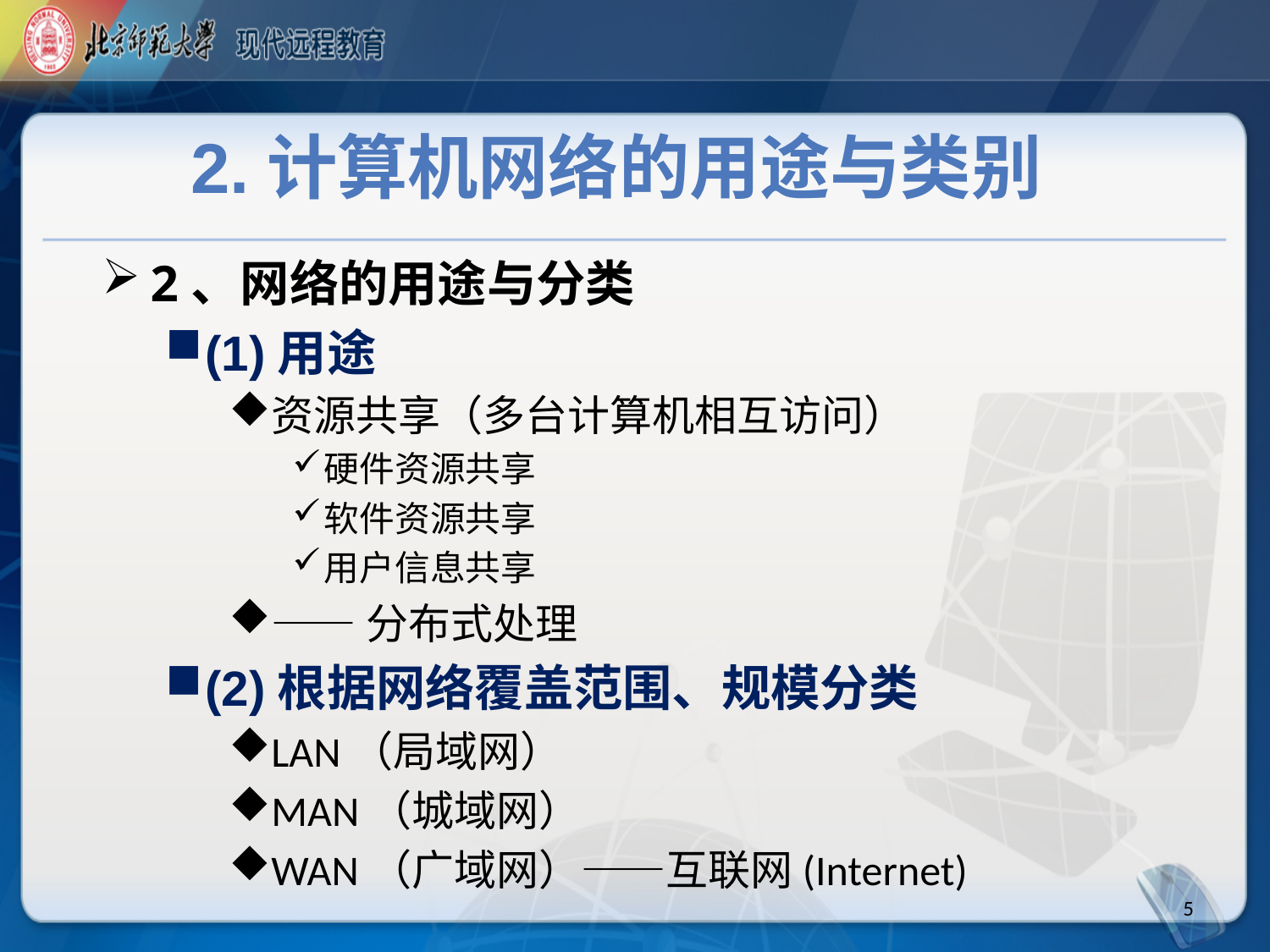

# 2.计算机网络的用途与类别
2、网络的用途与分类
(1)用途
资源共享（多台计算机相互访问）
硬件资源共享
软件资源共享
用户信息共享
——分布式处理
(2)根据网络覆盖范围、规模分类
LAN（局域网）
MAN（城域网）
WAN（广域网）——互联网(Internet)
5